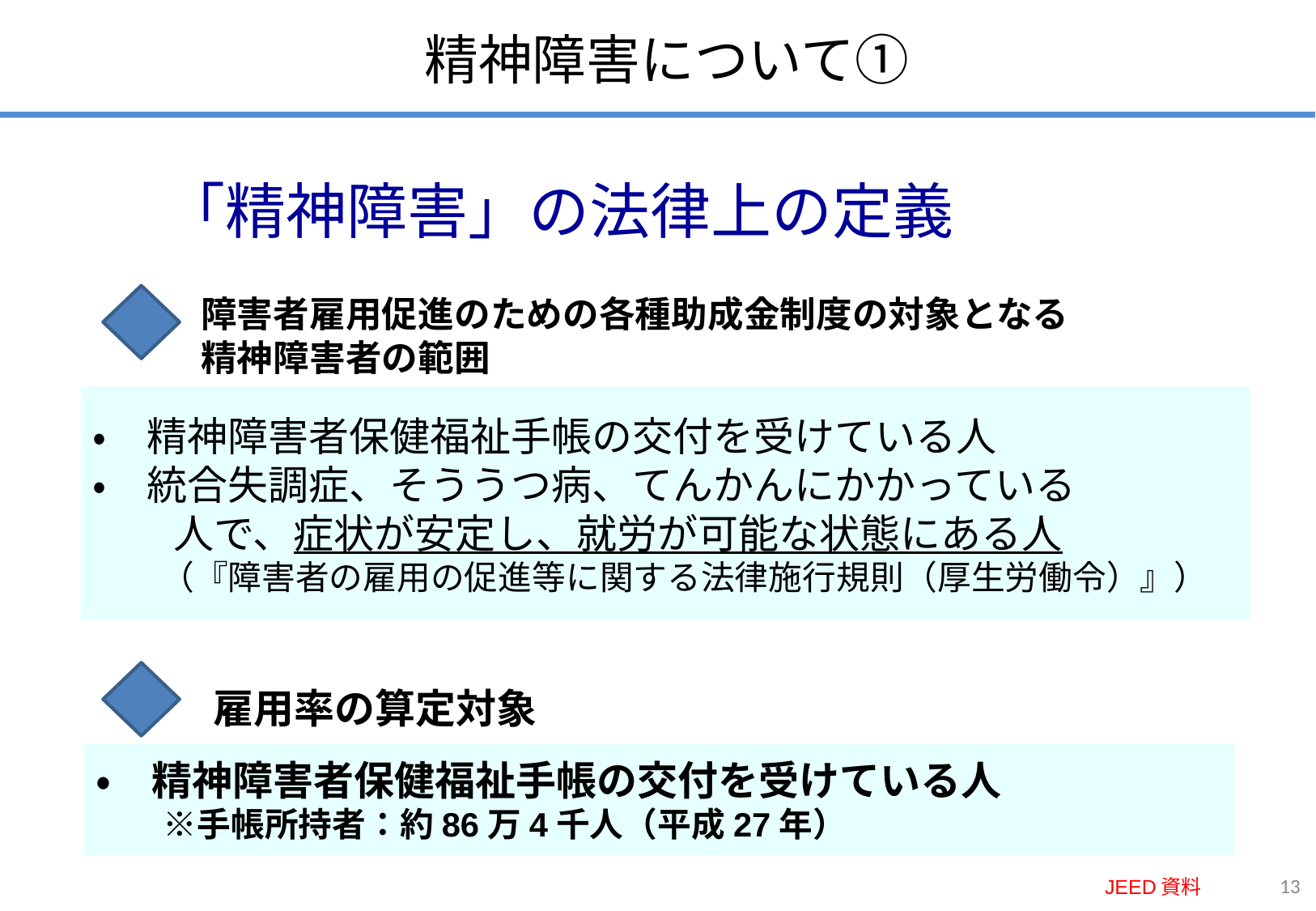

13
精神障害について①

# 「精神障害」の法律上の定義
　　障害者雇用促進のための各種助成金制度の対象となる
　　精神障害者の範囲

・　精神障害者保健福祉手帳の交付を受けている人
・　統合失調症、そううつ病、てんかんにかかっている
　　人で、症状が安定し、就労が可能な状態にある人
　　（『障害者の雇用の促進等に関する法律施行規則（厚生労働令）』）

　　雇用率の算定対象
・　精神障害者保健福祉手帳の交付を受けている人
　　※手帳所持者：約86万4千人（平成27年）
13
JEED資料